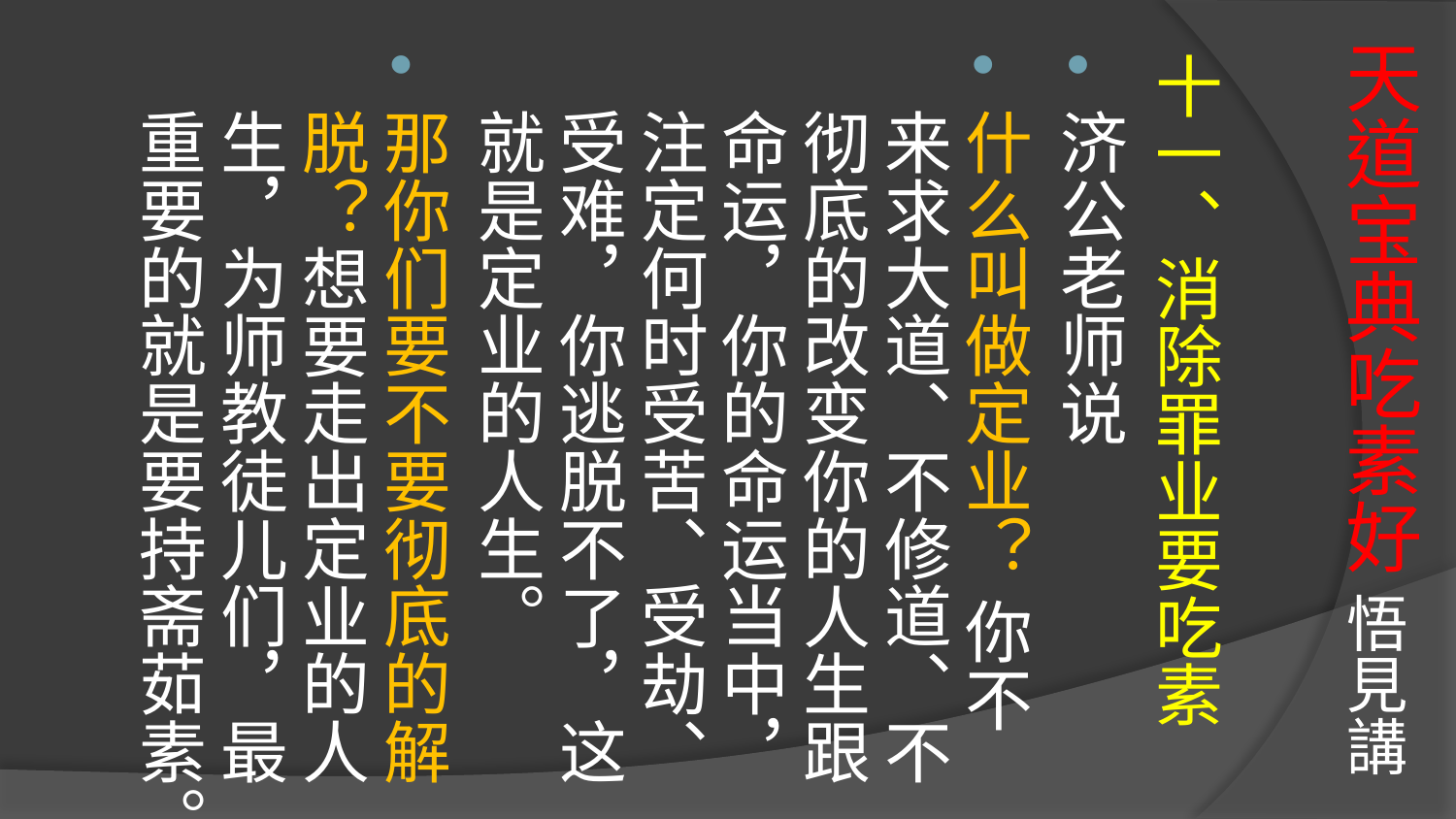

# 天道宝典吃素好 悟見講
十一、消除罪业要吃素
济公老师说
什么叫做定业？ 你不来求大道、不修道、不彻底的改变你的人生跟命运，你的命运当中，注定何时受苦、受劫、受难，你逃脱不了，这就是定业的人生。
那你们要不要彻底的解脱？想要走出定业的人生，为师教徒儿们，最重要的就是要持斋茹素。